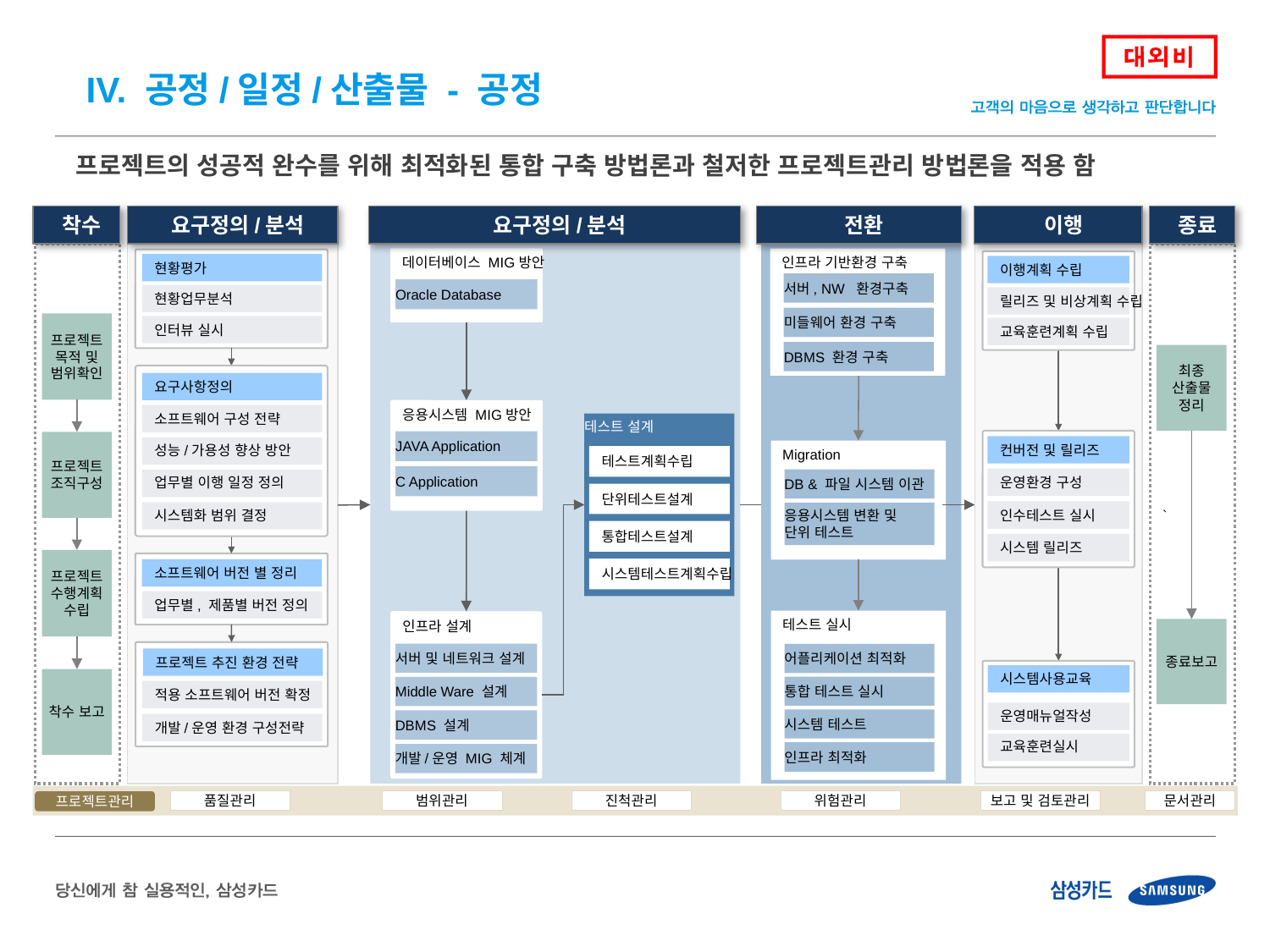

IV. 공정/일정/산출물 - 공정
프로젝트의 성공적 완수를 위해 최적화된 통합 구축 방법론과 철저한 프로젝트관리 방법론을 적용 함
 착수
 요구정의/분석
 요구정의/분석
 전환
 이행
 종료
`

`
데이터베이스 MIG방안
인프라 기반환경 구축

현황평가
이행계획 수립
서버, NW  환경구축
Oracle Database
현황업무분석
릴리즈 및 비상계획 수립
미들웨어 환경 구축
프로젝트
목적 및
범위확인
인터뷰 실시
교육훈련계획 수립
DBMS 환경 구축
최종
산출물
정리

요구사항정의
응용시스템 MIG방안
소프트웨어 구성 전략
테스트 설계

JAVA Application
프로젝트
조직구성
컨버전 및 릴리즈
성능/가용성 향상 방안
Migration
테스트계획수립
단위테스트설계
통합테스트설계
시스템테스트계획수립
C Application
운영환경 구성
DB & 파일 시스템 이관
업무별 이행 일정 정의
인수테스트 실시
시스템화 범위 결정
응용시스템 변환 및
단위 테스트
시스템 릴리즈
프로젝트
수행계획
수립

소프트웨어 버전 별 정리
업무별, 제품별 버전 정의
테스트 실시
인프라 설계
종료보고

서버 및 네트워크 설계
어플리케이션 최적화
프로젝트 추진 환경 전략

시스템사용교육
착수 보고
통합 테스트 실시
Middle Ware 설계
적용 소프트웨어 버전 확정
운영매뉴얼작성
시스템 테스트
DBMS 설계
개발/운영 환경 구성전략
교육훈련실시
인프라 최적화
개발/운영 MIG 체계

품질관리
범위관리
진척관리
위험관리
보고 및 검토관리
문서관리
프로젝트관리
※ 실제 적용 방법론은 고객 협의 하에 테일러링하여 적용합니다.